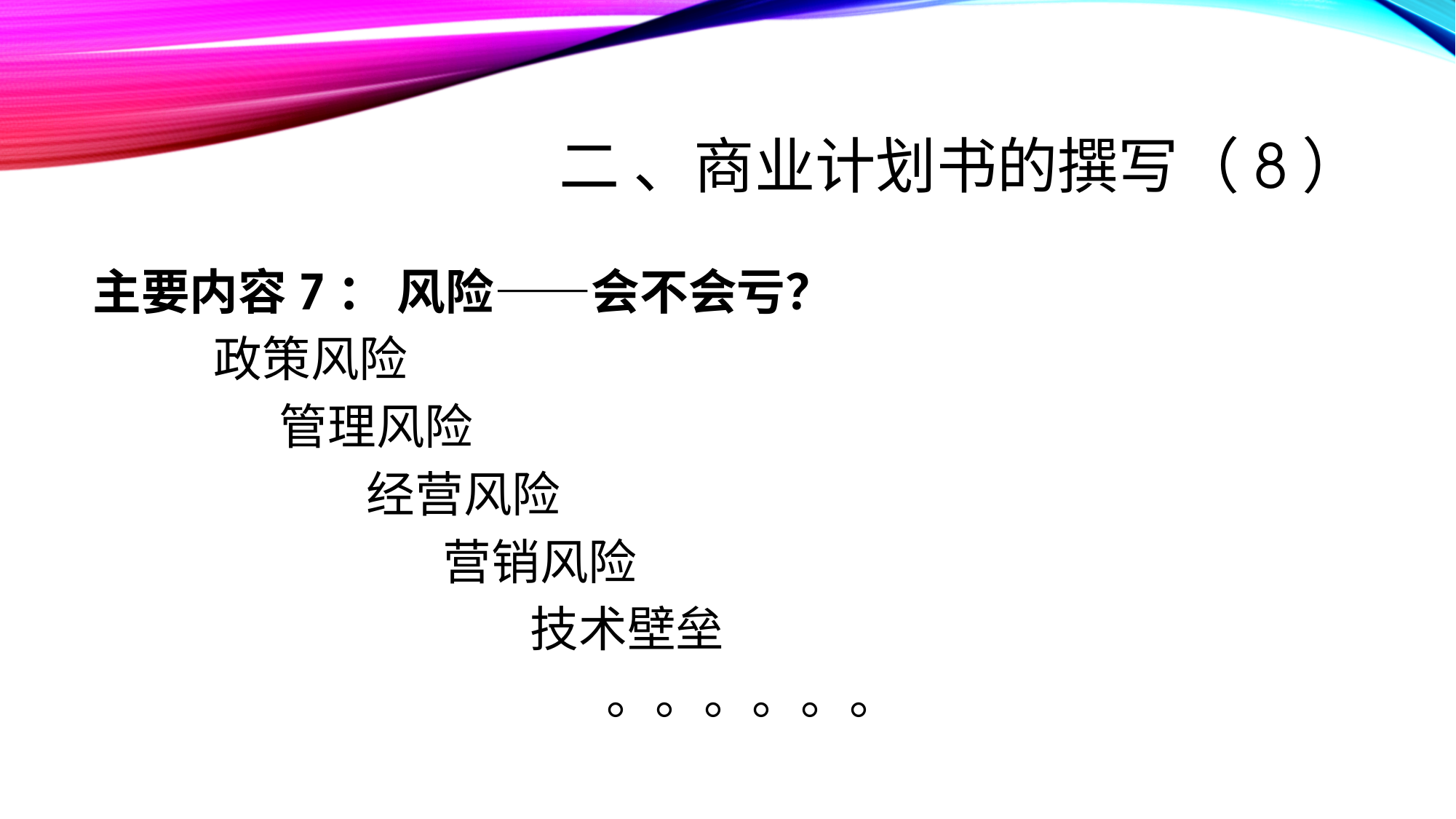

# 二 、商业计划书的撰写（8）
主要内容7： 风险——会不会亏？
          政策风险
                管理风险
                        经营风险
                               营销风险
                                       技术壁垒
                                              。。。。。。